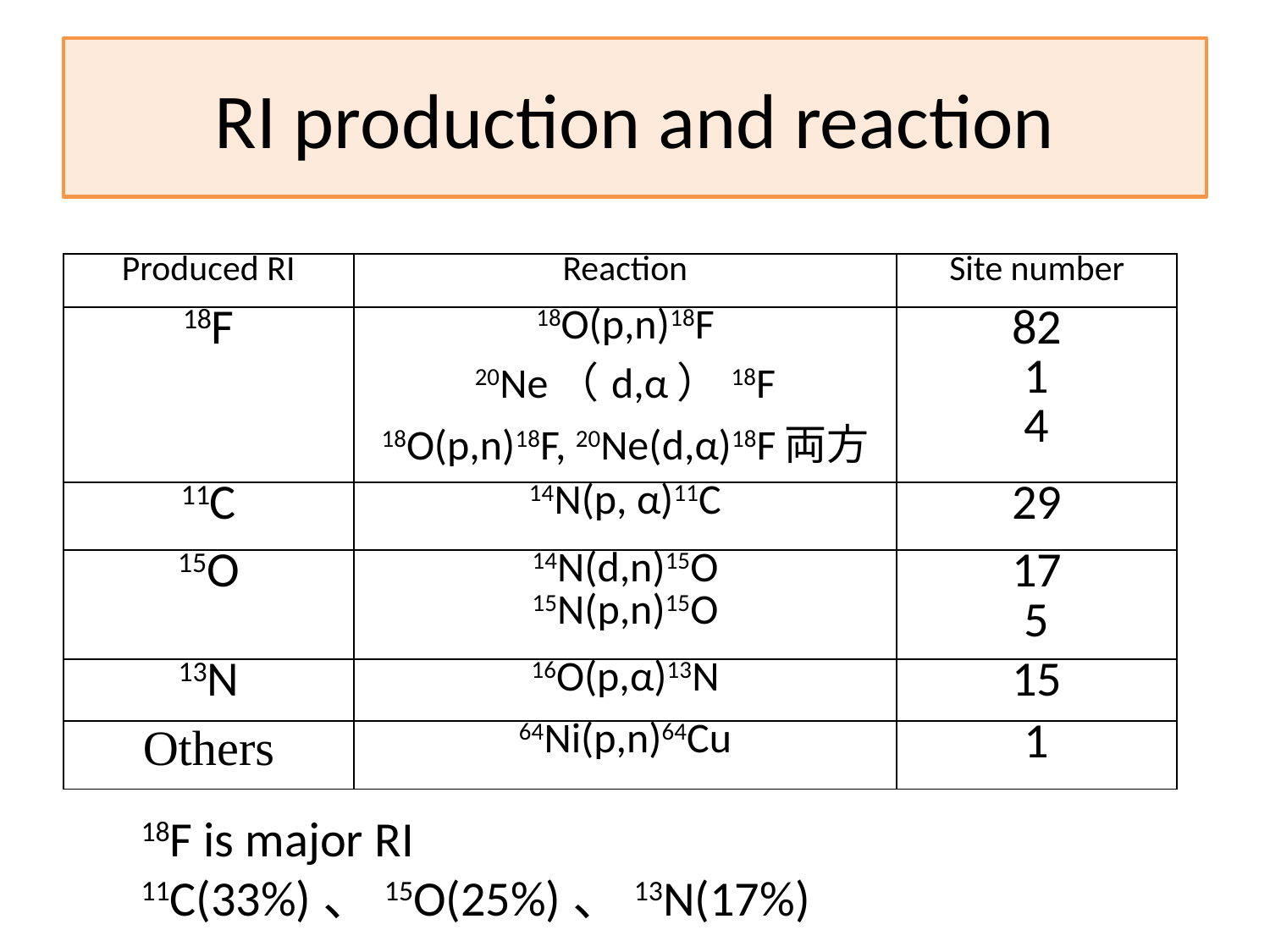

# RI production and reaction
| Produced RI | Reaction | Site number |
| --- | --- | --- |
| 18F | 18O(p,n)18F 20Ne（d,α）18F 18O(p,n)18F, 20Ne(d,α)18F両方 | 82 1 4 |
| 11C | 14N(p, α)11C | 29 |
| 15O | 14N(d,n)15O 15N(p,n)15O | 17 5 |
| 13N | 16O(p,α)13N | 15 |
| Others | 64Ni(p,n)64Cu | 1 |
18F is major RI
11C(33%)、15O(25%)、13N(17%)